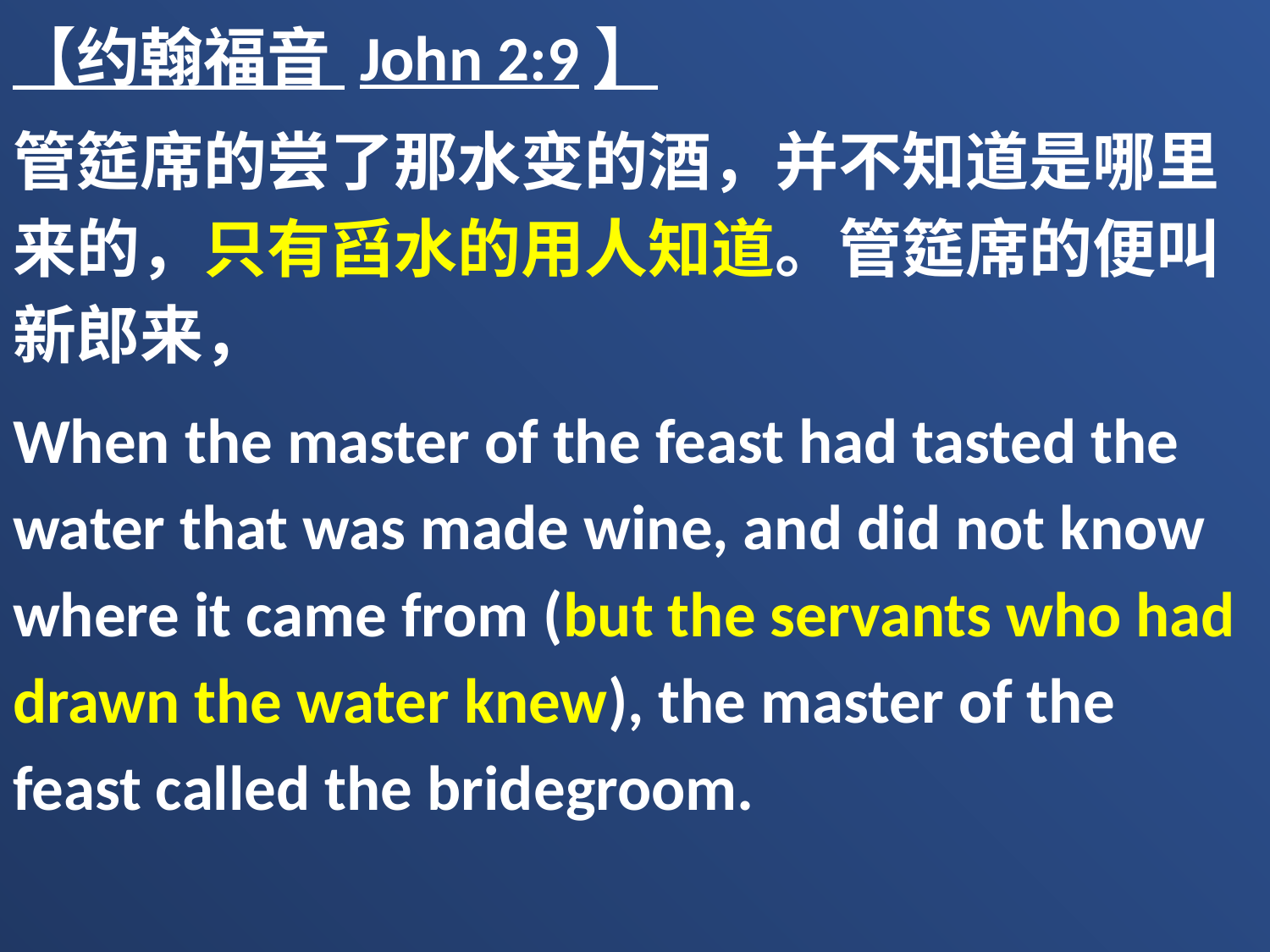

【约翰福音 John 2:9】
管筵席的尝了那水变的酒，并不知道是哪里来的，只有舀水的用人知道。管筵席的便叫新郎来，
When the master of the feast had tasted the water that was made wine, and did not know where it came from (but the servants who had drawn the water knew), the master of the feast called the bridegroom.